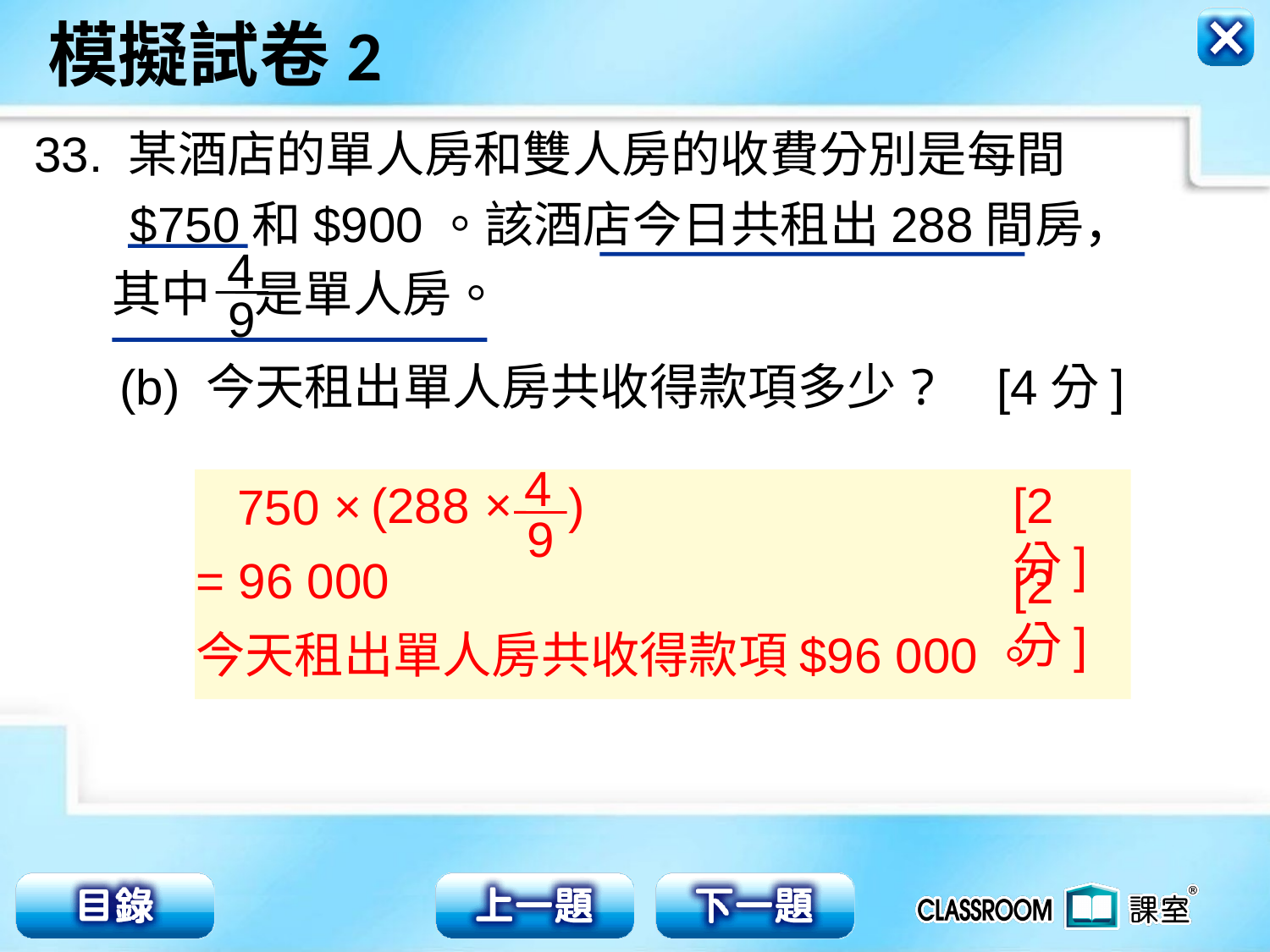

33. 某酒店的單人房和雙人房的收費分別是每間
       $750和$900。該酒店今日共租出288間房，
      其中    是單人房。
4
9

 (b) 今天租出單人房共收得款項多少?  [4分]
4
9

(288 ×    )
[2分]
   750 ×
= 96 000
今天租出單人房共收得款項$96 000。

[2分]